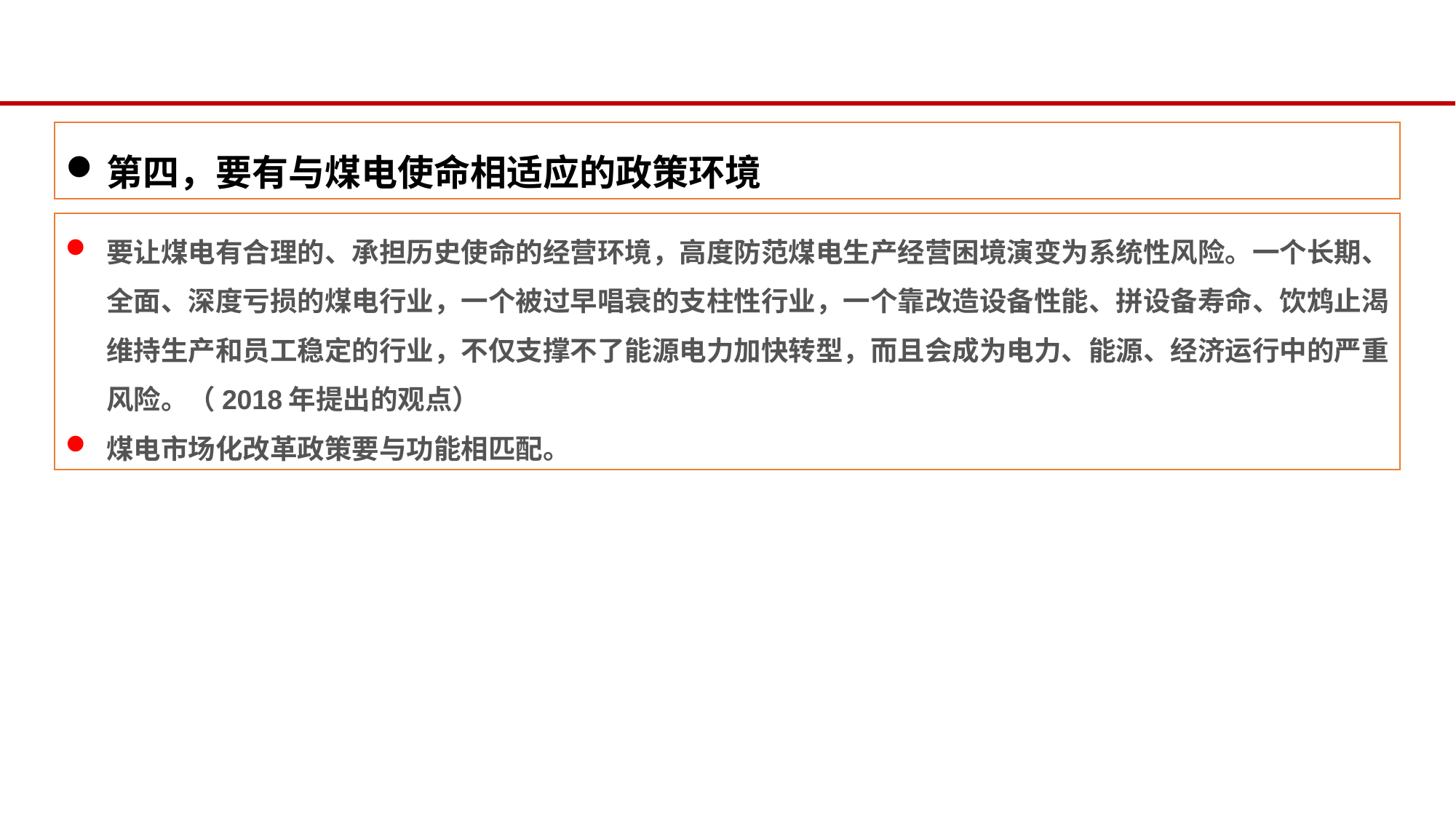

第四，要有与煤电使命相适应的政策环境
要让煤电有合理的、承担历史使命的经营环境，高度防范煤电生产经营困境演变为系统性风险。一个长期、全面、深度亏损的煤电行业，一个被过早唱衰的支柱性行业，一个靠改造设备性能、拼设备寿命、饮鸩止渴维持生产和员工稳定的行业，不仅支撑不了能源电力加快转型，而且会成为电力、能源、经济运行中的严重风险。（2018年提出的观点）
煤电市场化改革政策要与功能相匹配。